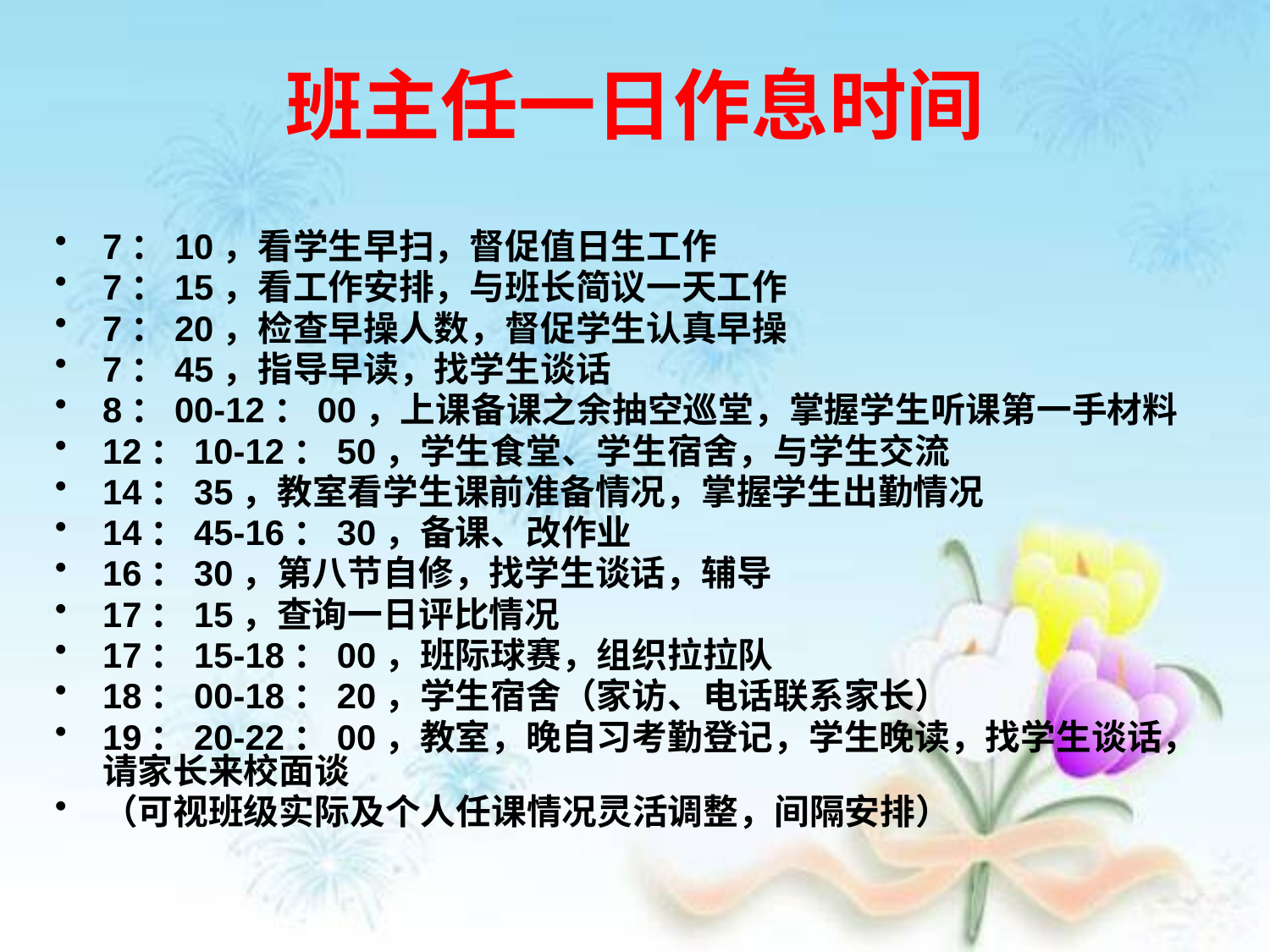

# 班主任一日作息时间
7：10，看学生早扫，督促值日生工作
7：15，看工作安排，与班长简议一天工作
7：20，检查早操人数，督促学生认真早操
7：45，指导早读，找学生谈话
8：00-12：00，上课备课之余抽空巡堂，掌握学生听课第一手材料
12：10-12：50，学生食堂、学生宿舍，与学生交流
14：35，教室看学生课前准备情况，掌握学生出勤情况
14：45-16：30，备课、改作业
16：30，第八节自修，找学生谈话，辅导
17：15，查询一日评比情况
17：15-18：00，班际球赛，组织拉拉队
18：00-18：20，学生宿舍（家访、电话联系家长）
19：20-22：00，教室，晚自习考勤登记，学生晚读，找学生谈话，请家长来校面谈
（可视班级实际及个人任课情况灵活调整，间隔安排）